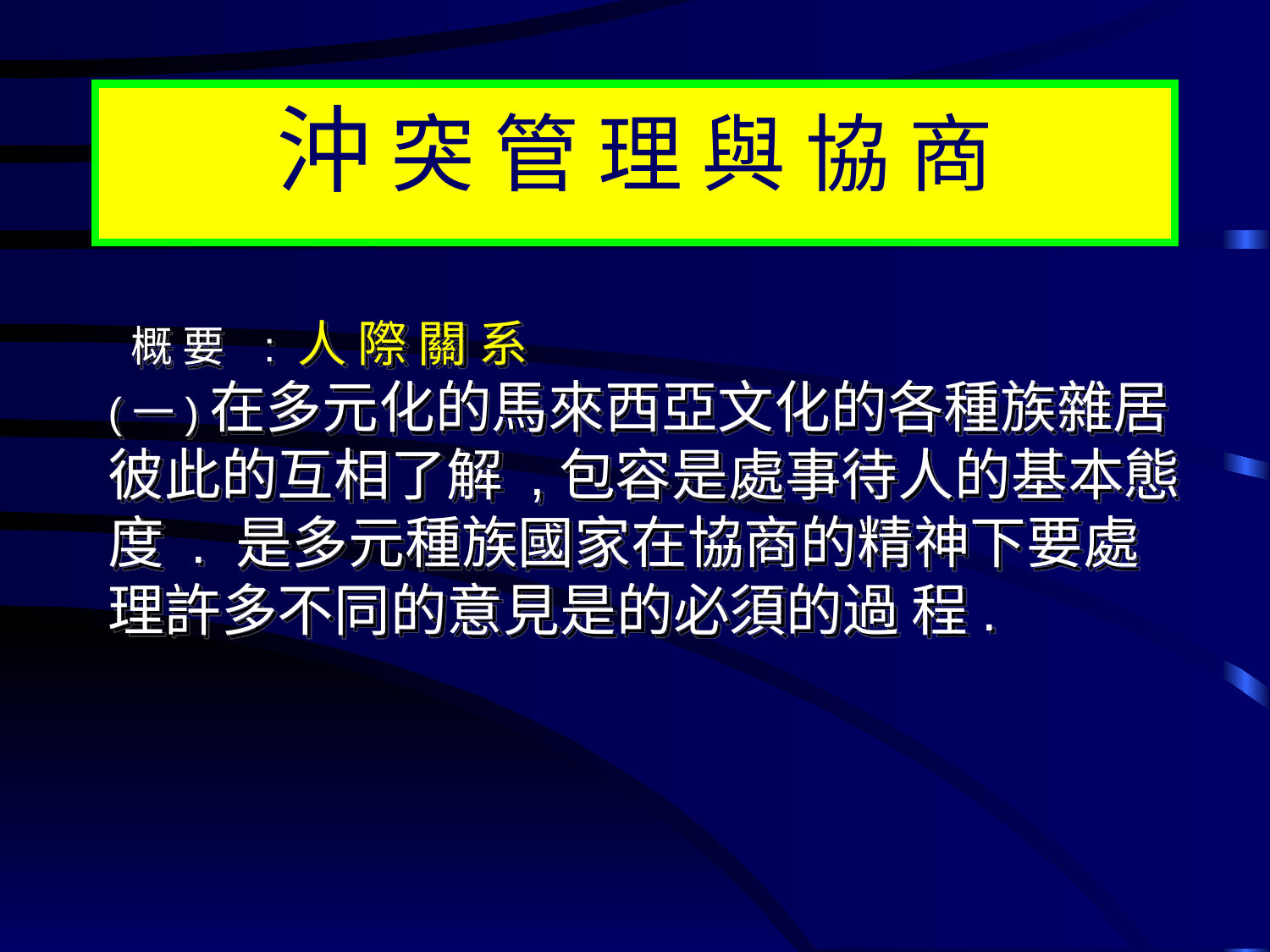

# 沖 突 管 理 與 協 商
 概 要   : 人 際 關 系
(一)在多元化的馬來西亞文化的各種族雜居彼此的互相了解 ,包容是處事待人的基本態度 . 是多元種族國家在協商的精神下要處理許多不同的意見是的必須的過 程.